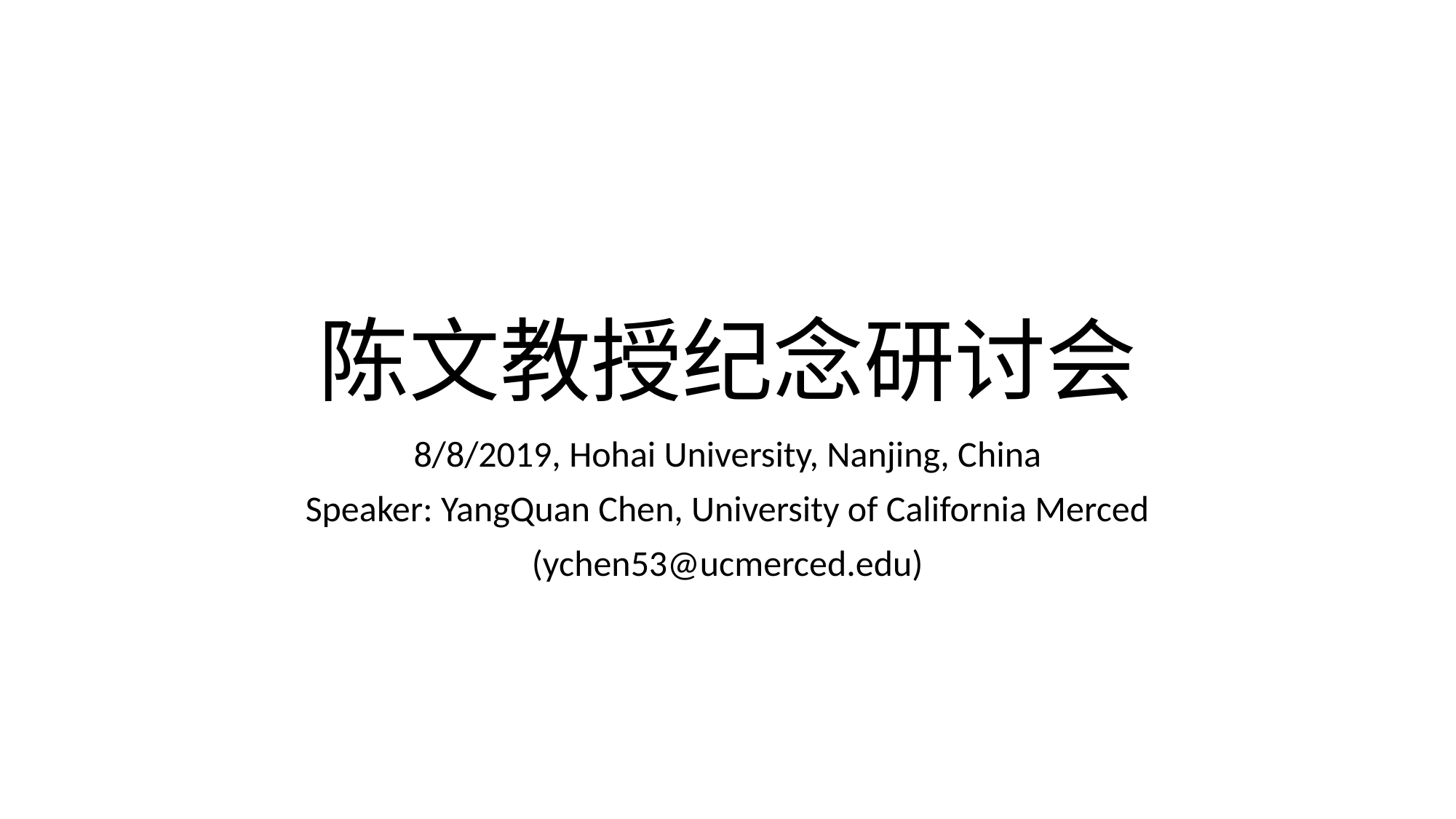

# 陈文教授纪念研讨会
8/8/2019, Hohai University, Nanjing, China
Speaker: YangQuan Chen, University of California Merced
(ychen53@ucmerced.edu)